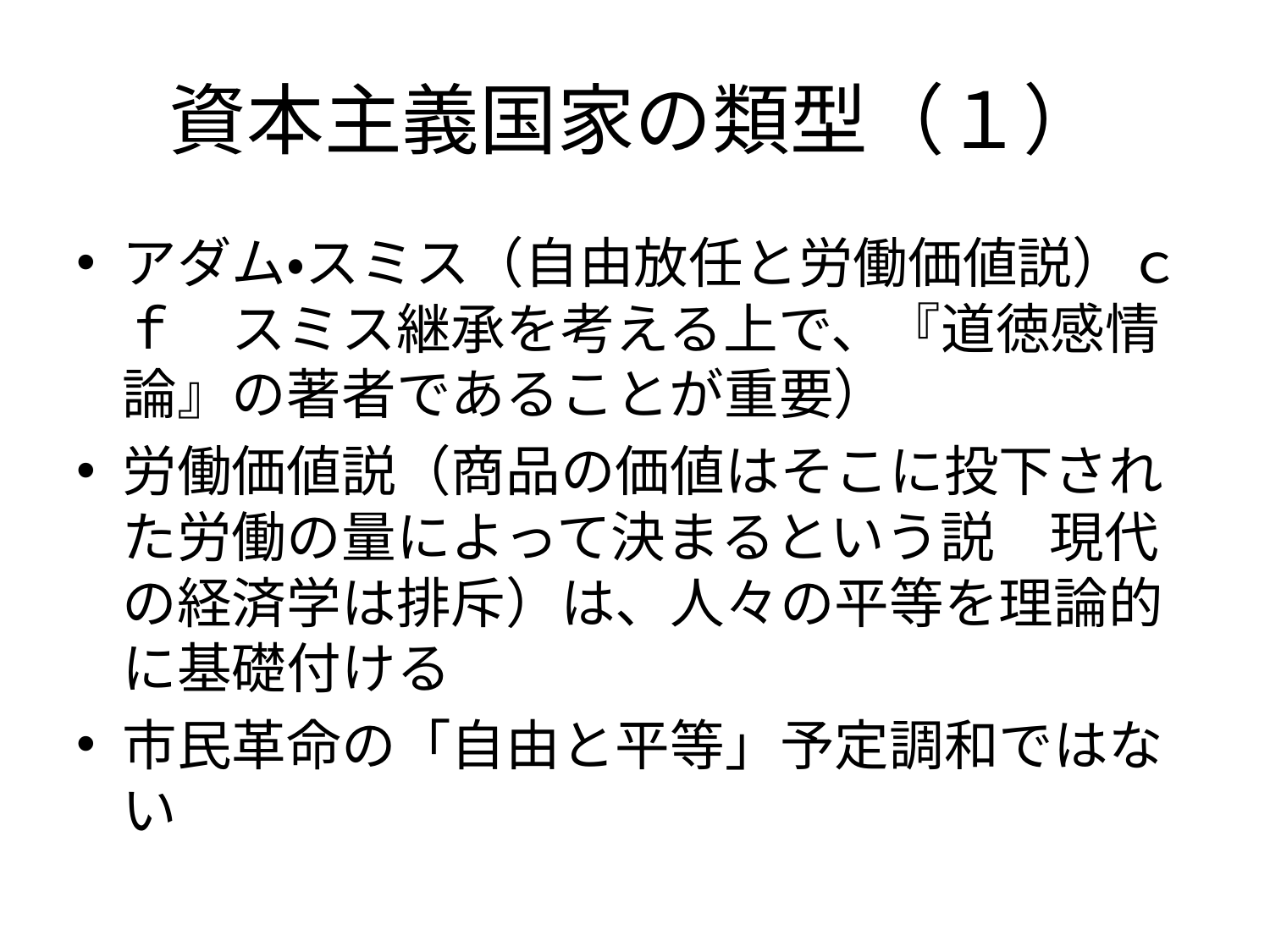

# 資本主義国家の類型（１）
アダム・スミス（自由放任と労働価値説）ｃｆ　スミス継承を考える上で、『道徳感情論』の著者であることが重要）
労働価値説（商品の価値はそこに投下された労働の量によって決まるという説　現代の経済学は排斥）は、人々の平等を理論的に基礎付ける
市民革命の「自由と平等」予定調和ではない